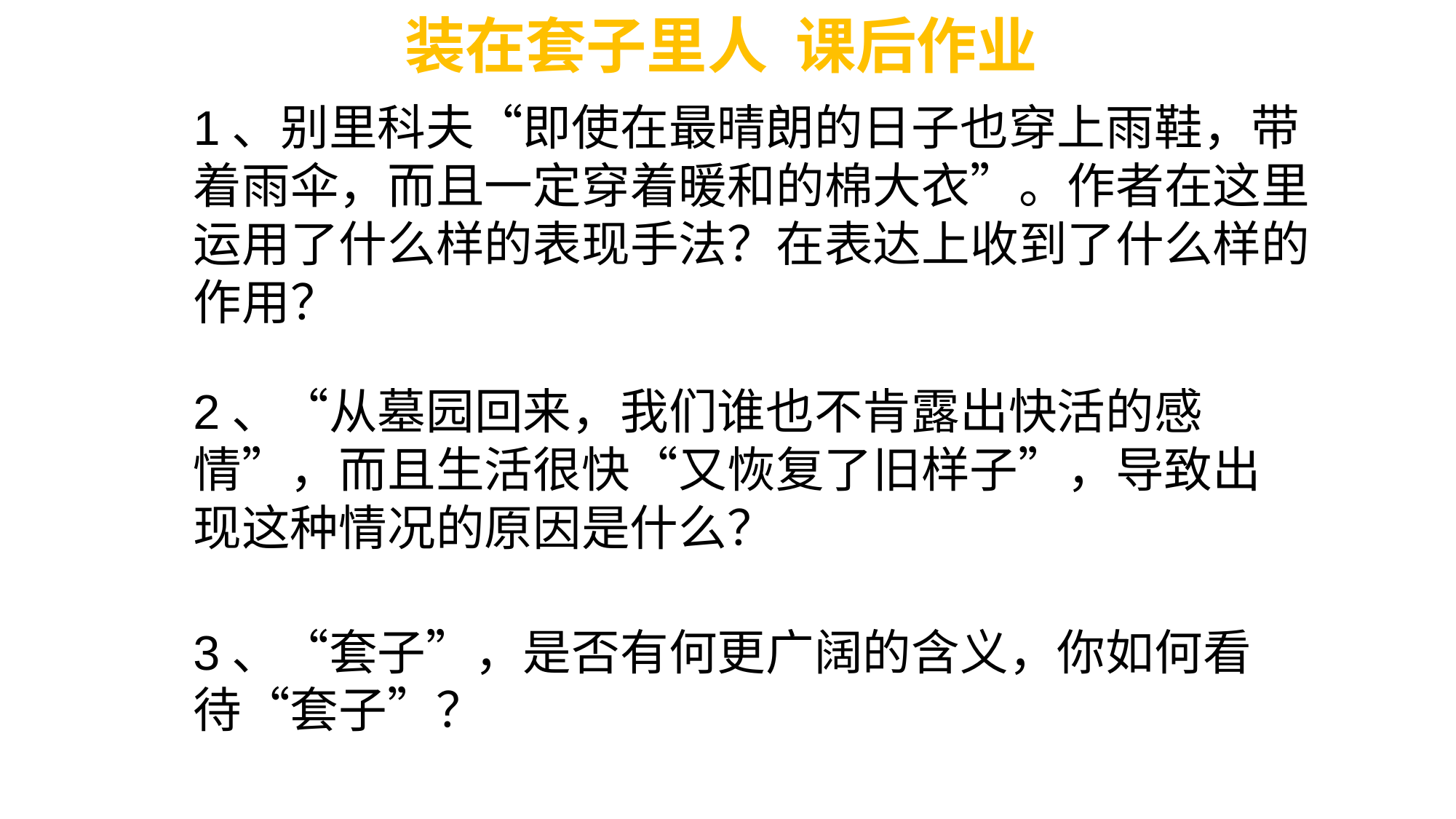

装在套子里人  课后作业
1、别里科夫“即使在最晴朗的日子也穿上雨鞋，带着雨伞，而且一定穿着暖和的棉大衣”。作者在这里运用了什么样的表现手法？在表达上收到了什么样的作用？
2、“从墓园回来，我们谁也不肯露出快活的感情”，而且生活很快“又恢复了旧样子”，导致出现这种情况的原因是什么？
3、“套子”，是否有何更广阔的含义，你如何看待“套子”？